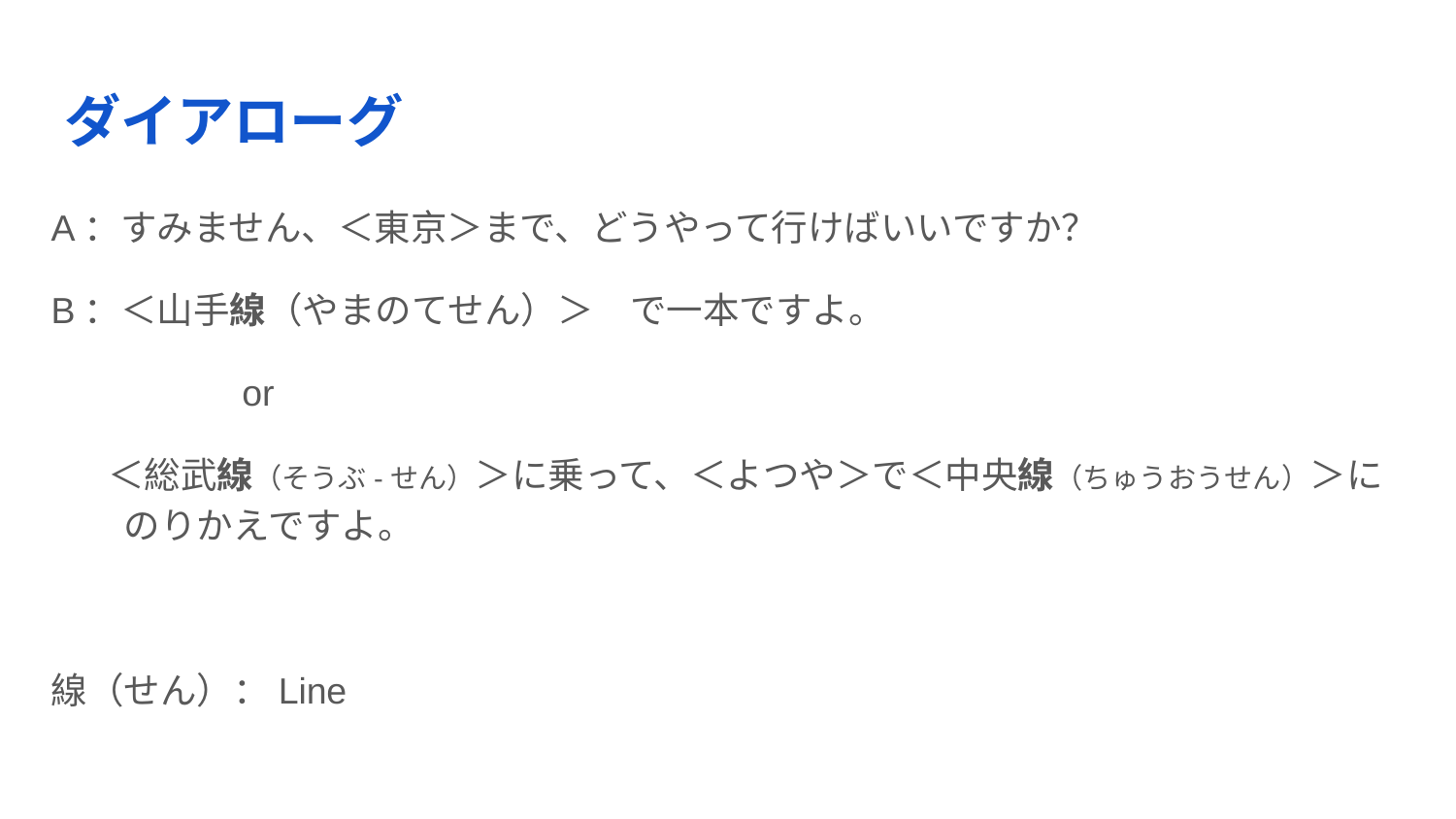

# ダイアローグ
A：すみません、＜東京＞まで、どうやって行けばいいですか？
B：＜山手線（やまのてせん）＞　で一本ですよ。
　　　　　or
　  ＜総武線（そうぶ-せん）＞に乗って、＜よつや＞で＜中央線（ちゅうおうせん）＞に
　　のりかえですよ。

線（せん）：Line